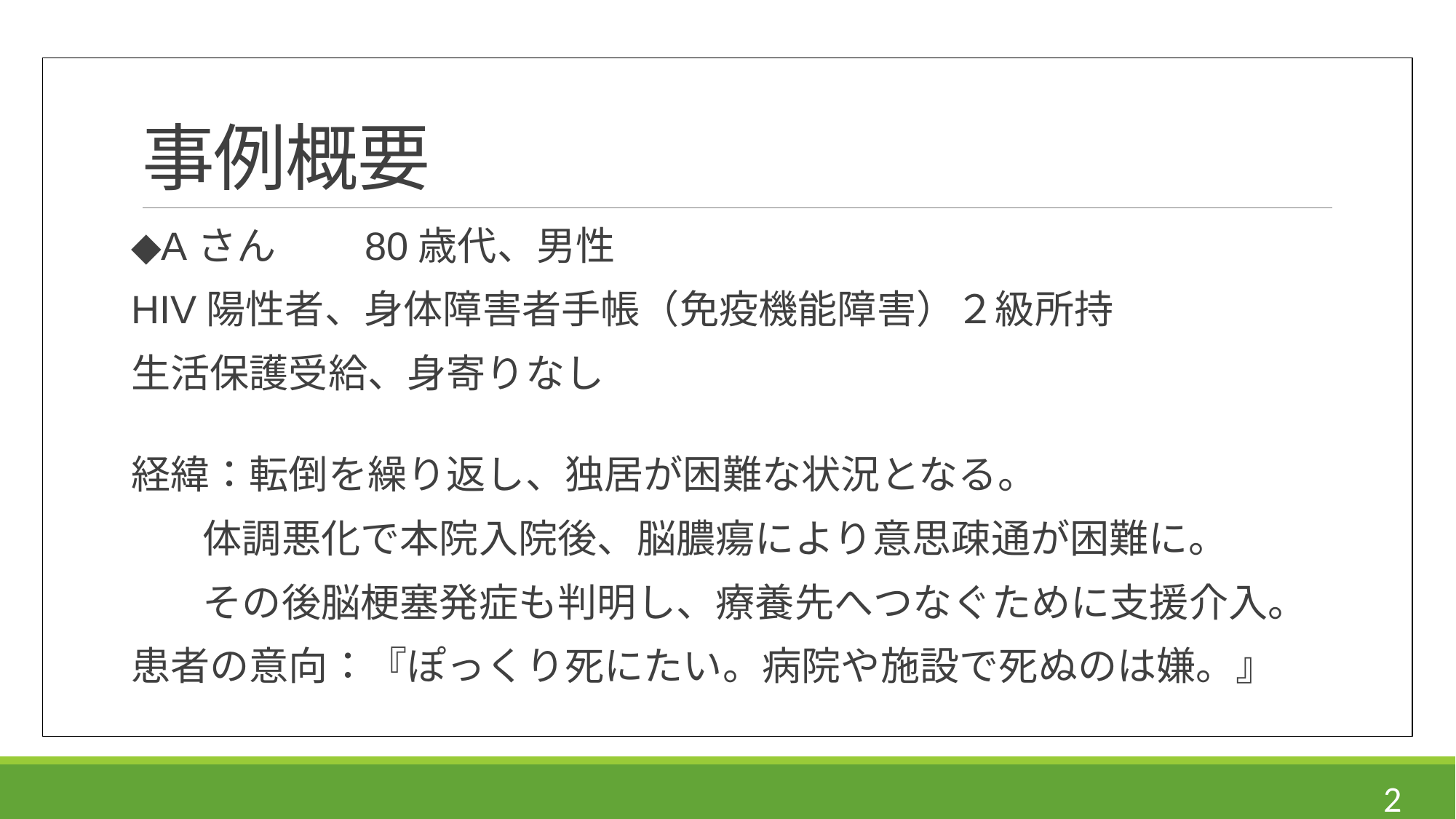

# 事例概要

◆Aさん　　80歳代、男性
HIV陽性者、身体障害者手帳（免疫機能障害）２級所持
生活保護受給、身寄りなし

経緯：転倒を繰り返し、独居が困難な状況となる。
       体調悪化で本院入院後、脳膿瘍により意思疎通が困難に。
       その後脳梗塞発症も判明し、療養先へつなぐために支援介入。
患者の意向：『ぽっくり死にたい。病院や施設で死ぬのは嫌。』

2